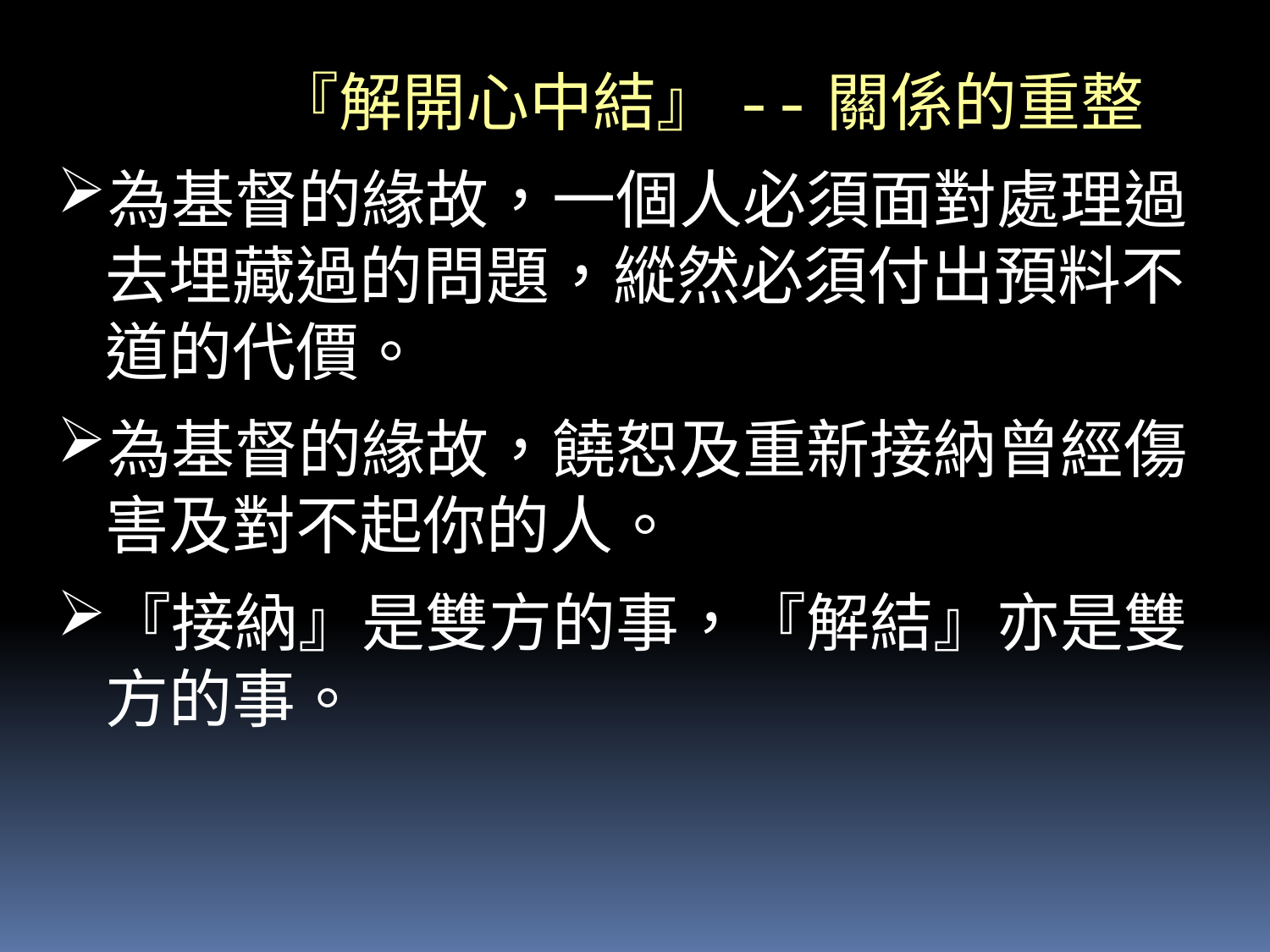

『解開心中結』--關係的重整
為基督的緣故，一個人必須面對處理過去埋藏過的問題，縱然必須付出預料不道的代價。
為基督的緣故，饒恕及重新接納曾經傷害及對不起你的人。
『接納』是雙方的事，『解結』亦是雙方的事。